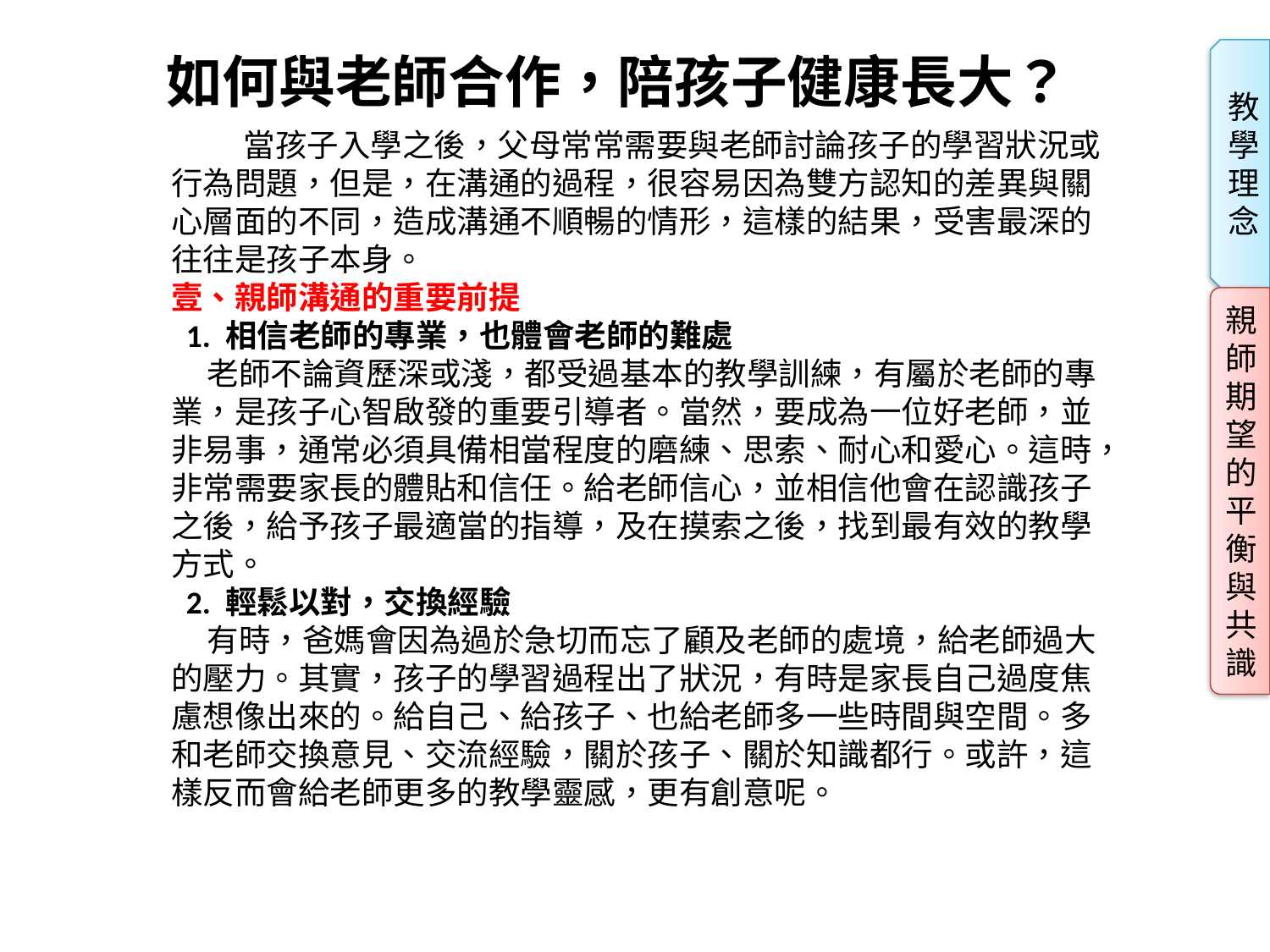

# 如何與老師合作，陪孩子健康長大？
         當孩子入學之後，父母常常需要與老師討論孩子的學習狀況或行為問題，但是，在溝通的過程，很容易因為雙方認知的差異與關心層面的不同，造成溝通不順暢的情形，這樣的結果，受害最深的往往是孩子本身。
壹、親師溝通的重要前提
 1. 相信老師的專業，也體會老師的難處
     老師不論資歷深或淺，都受過基本的教學訓練，有屬於老師的專業，是孩子心智啟發的重要引導者。當然，要成為一位好老師，並非易事，通常必須具備相當程度的磨練、思索、耐心和愛心。這時，非常需要家長的體貼和信任。給老師信心，並相信他會在認識孩子之後，給予孩子最適當的指導，及在摸索之後，找到最有效的教學方式。
 2. 輕鬆以對，交換經驗
     有時，爸媽會因為過於急切而忘了顧及老師的處境，給老師過大的壓力。其實，孩子的學習過程出了狀況，有時是家長自己過度焦慮想像出來的。給自己、給孩子、也給老師多一些時間與空間。多和老師交換意見、交流經驗，關於孩子、關於知識都行。或許，這樣反而會給老師更多的教學靈感，更有創意呢。
教學理念
親師期望的平衡與共識